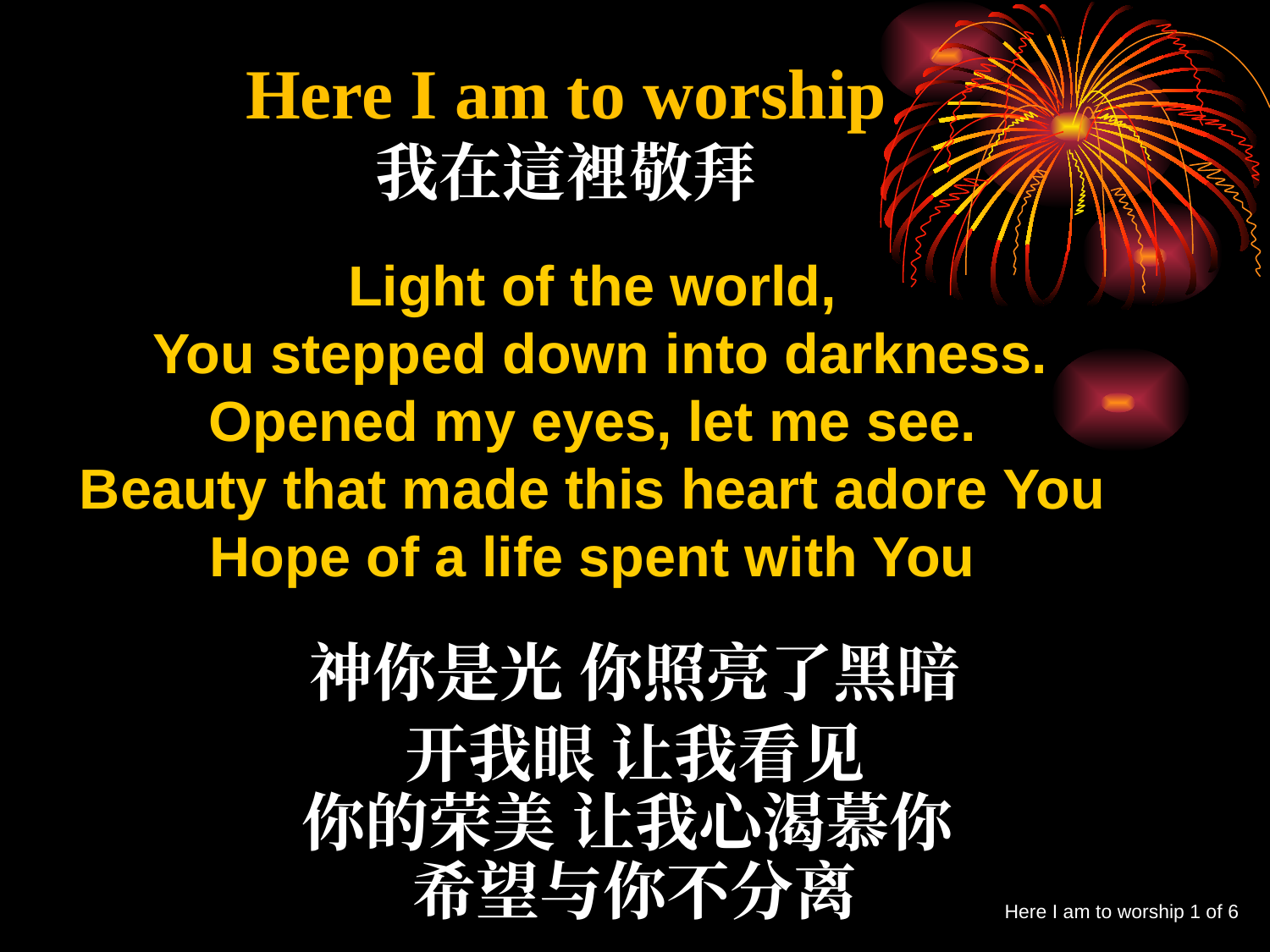

Here I am to worship
我在這裡敬拜
Light of the world,
 You stepped down into darkness.
Opened my eyes, let me see.
Beauty that made this heart adore You
Hope of a life spent with You
神你是光 你照亮了黑暗
开我眼 让我看见
你的荣美 让我心渴慕你
希望与你不分离

Here I am to worship 1 of 6